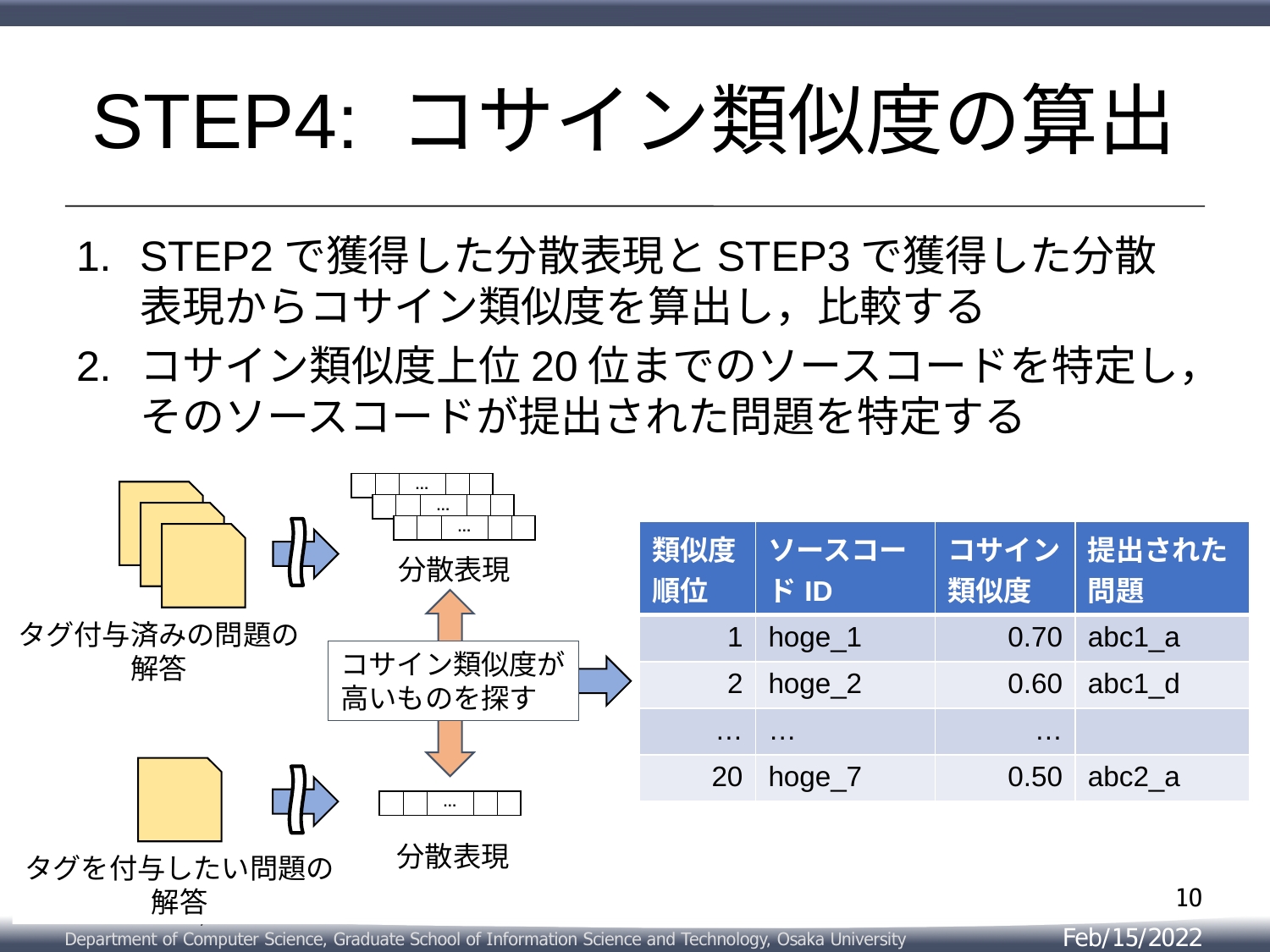

# STEP4: コサイン類似度の算出
STEP2で獲得した分散表現とSTEP3で獲得した分散表現からコサイン類似度を算出し，比較する
コサイン類似度上位20位までのソースコードを特定し，そのソースコードが提出された問題を特定する
|  |  | … |  |  |
| --- | --- | --- | --- | --- |

|  |  | … |  |  |
| --- | --- | --- | --- | --- |

|  |  | … |  |  |
| --- | --- | --- | --- | --- |
| 類似度順位 | ソースコードID | コサイン類似度 | 提出された問題 |
| --- | --- | --- | --- |
| 1 | hoge\_1 | 0.70 | abc1\_a |
| 2 | hoge\_2 | 0.60 | abc1\_d |
| … | … | … |  |
| 20 | hoge\_7 | 0.50 | abc2\_a |

分散表現

タグ付与済みの問題の
解答
コサイン類似度が
高いものを探す

|  |  | … |  |  |
| --- | --- | --- | --- | --- |

分散表現
タグを付与したい問題の
解答
10
Feb/15/2022